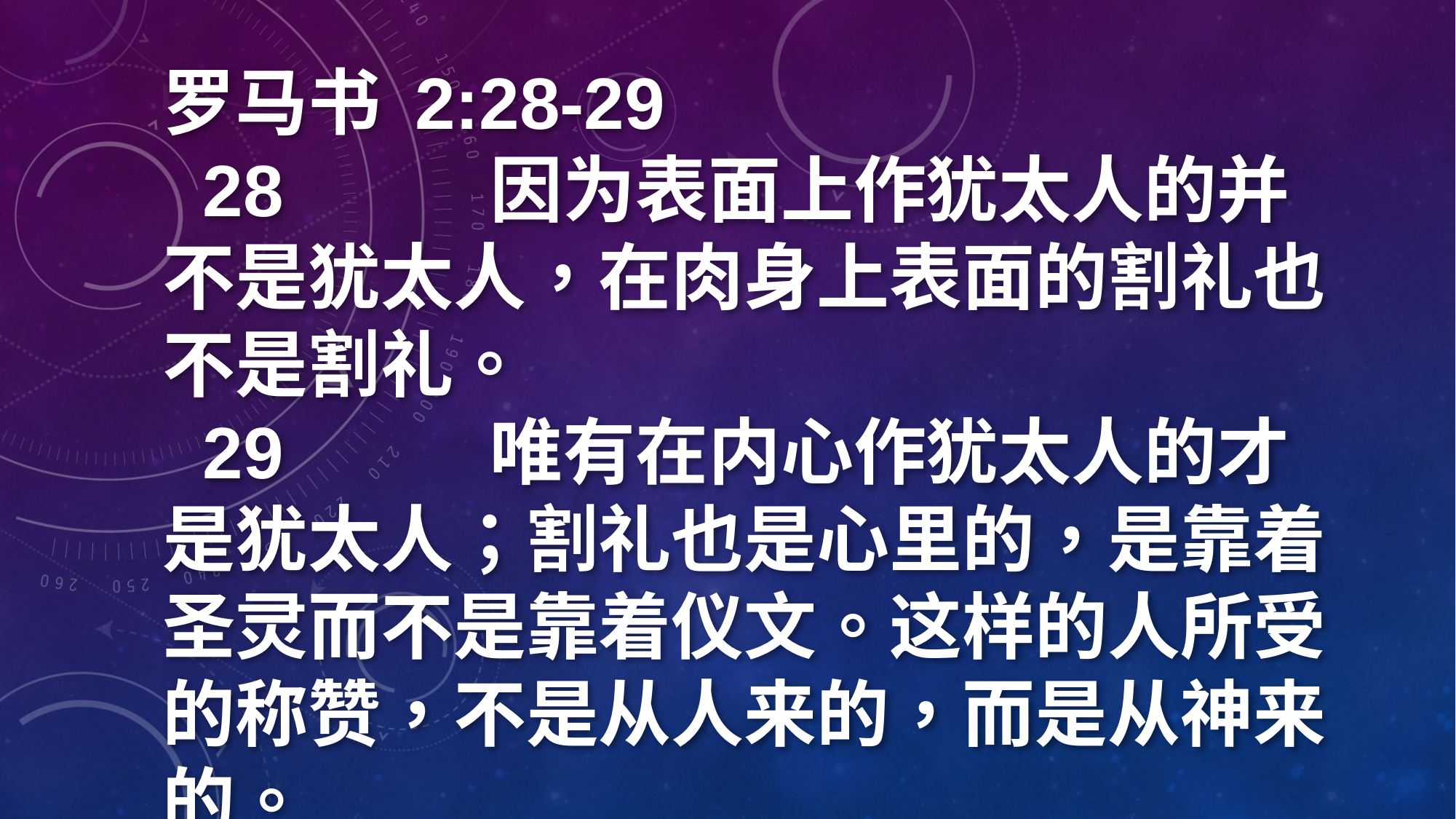

罗马书 2:28-29
  28	 	因为表面上作犹太人的并不是犹太人，在肉身上表面的割礼也不是割礼。
  29	 	唯有在内心作犹太人的才是犹太人；割礼也是心里的，是靠着圣灵而不是靠着仪文。这样的人所受的称赞，不是从人来的，而是从神来的。